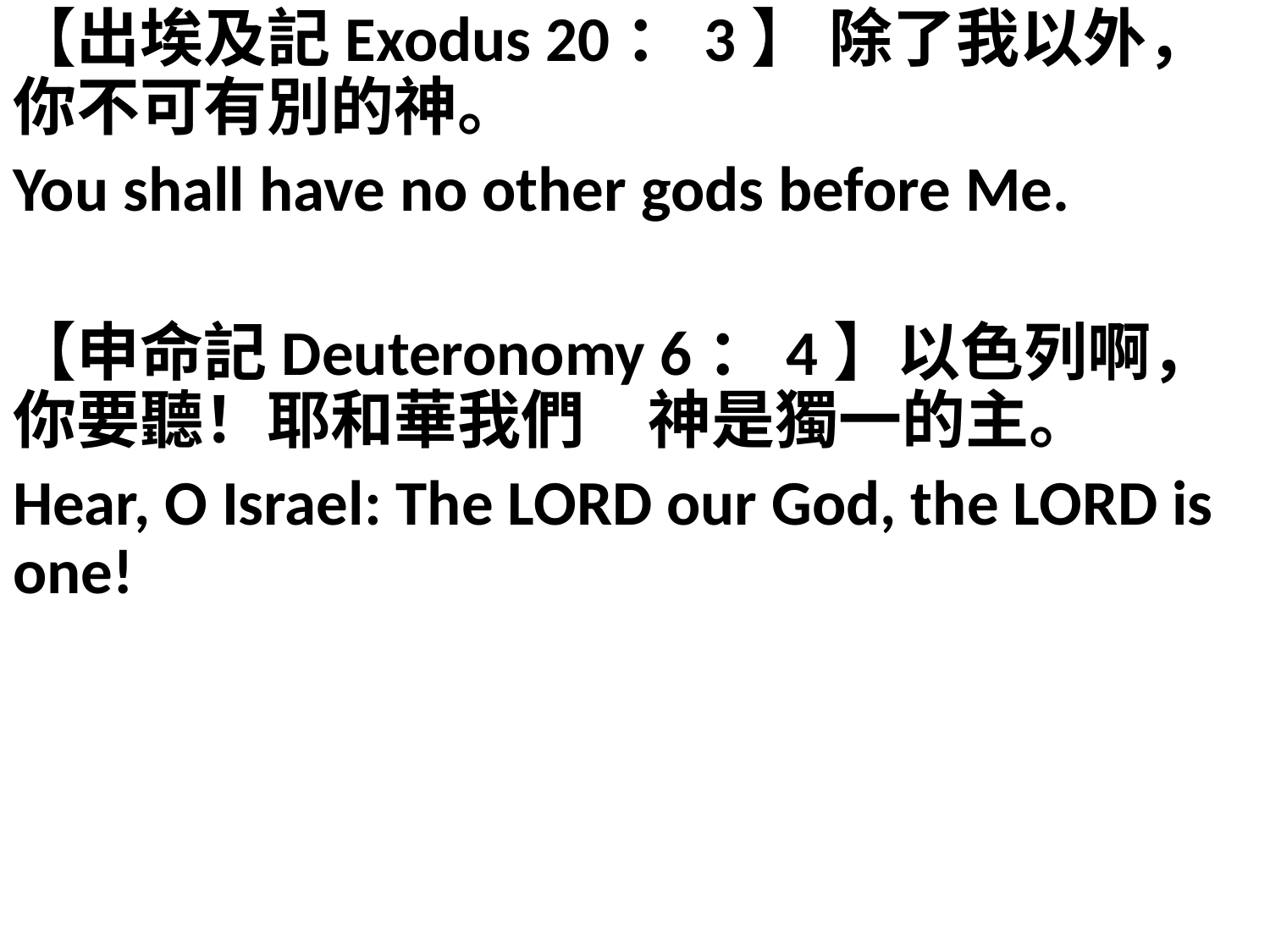

【出埃及記Exodus 20：3】 除了我以外，你不可有別的神。
You shall have no other gods before Me.

【申命記Deuteronomy 6：4】以色列啊，你要聽！耶和華我們　神是獨一的主。
Hear, O Israel: The LORD our God, the LORD is one!